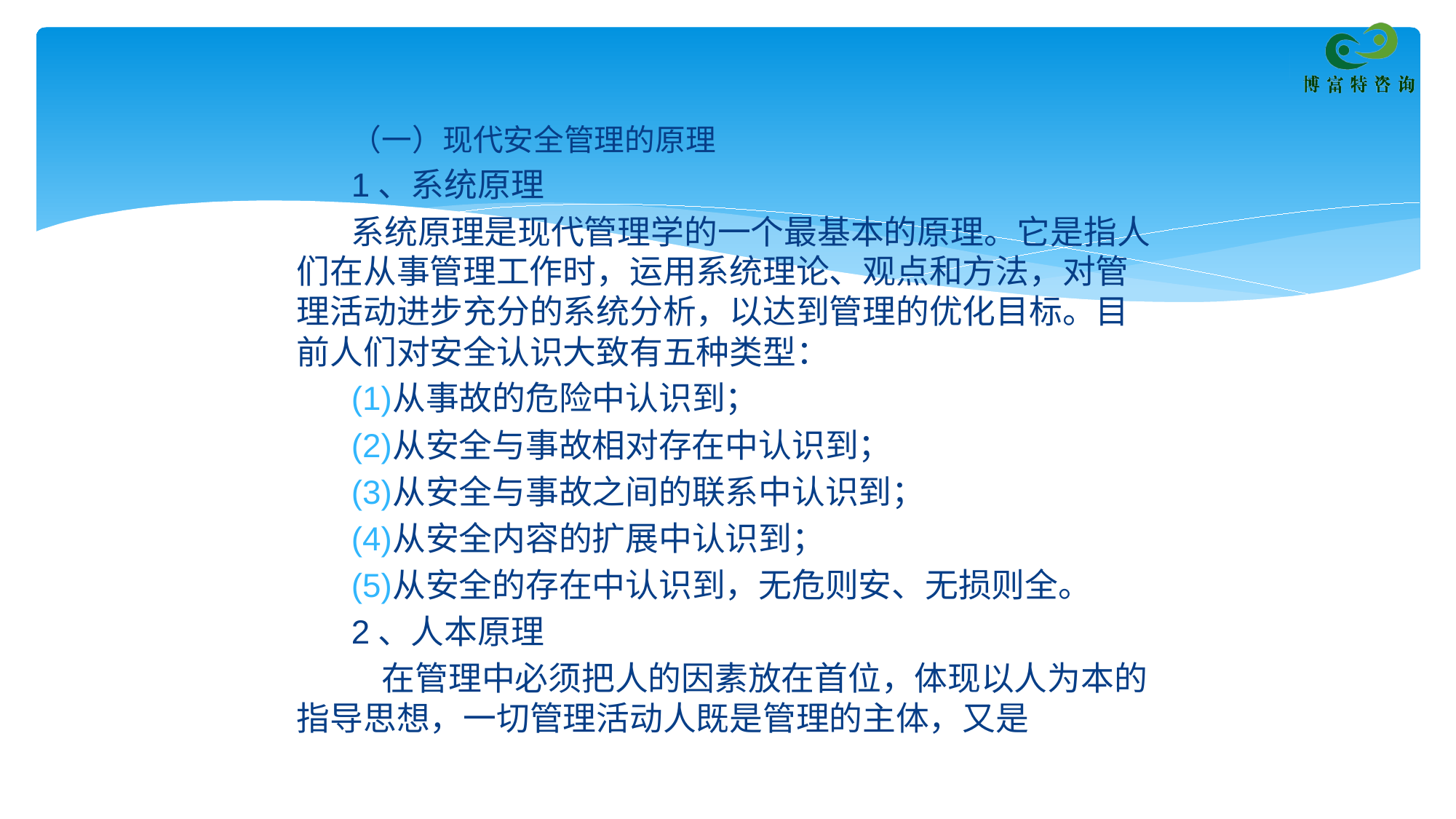

（一）现代安全管理的原理
1、系统原理
系统原理是现代管理学的一个最基本的原理。它是指人们在从事管理工作时，运用系统理论、观点和方法，对管理活动进步充分的系统分析，以达到管理的优化目标。目前人们对安全认识大致有五种类型：
从事故的危险中认识到；
从安全与事故相对存在中认识到；
从安全与事故之间的联系中认识到；
从安全内容的扩展中认识到；
从安全的存在中认识到，无危则安、无损则全。
2、人本原理
   在管理中必须把人的因素放在首位，体现以人为本的指导思想，一切管理活动人既是管理的主体，又是